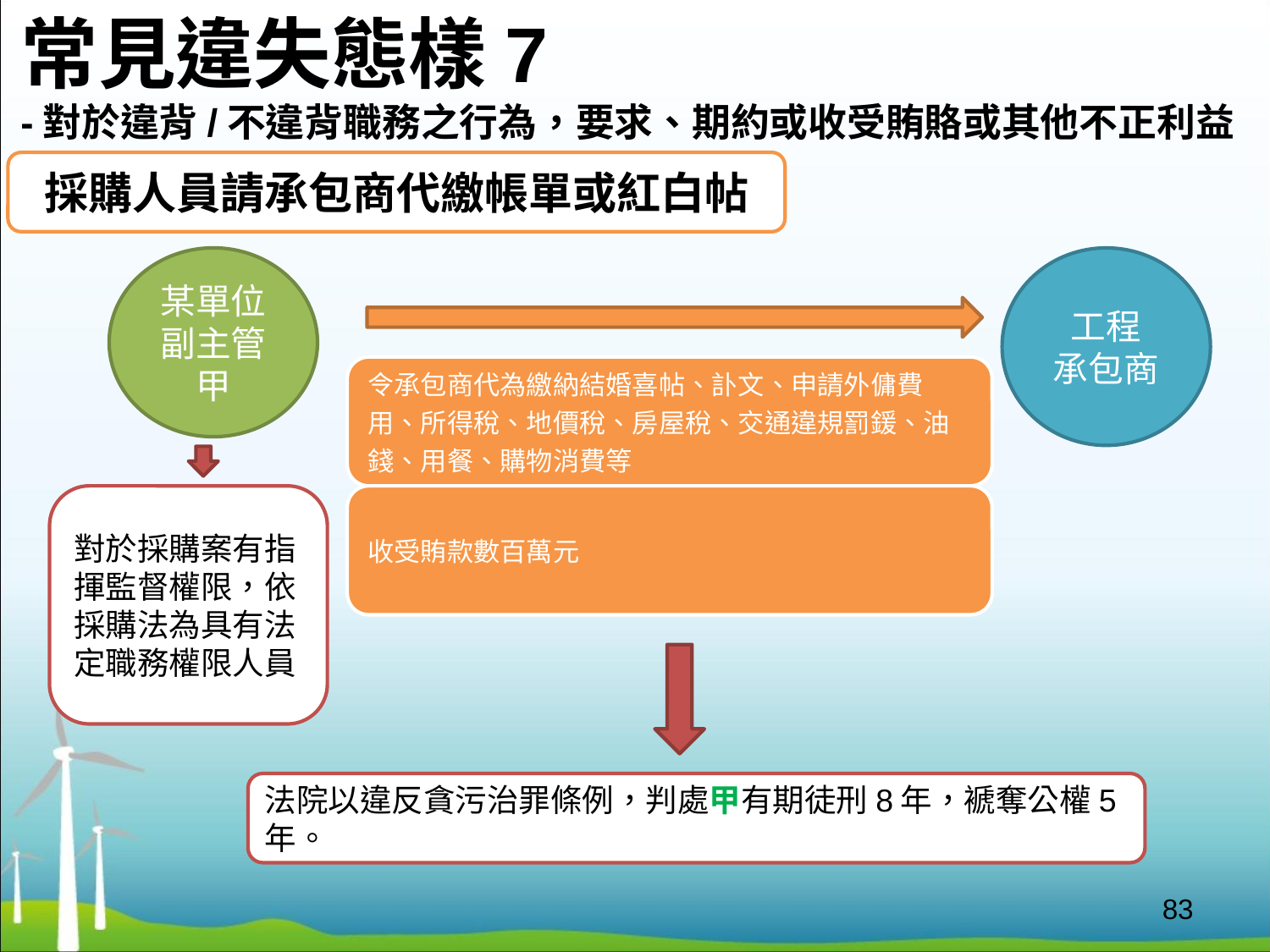

常見違失態樣7
-對於違背/不違背職務之行為，要求、期約或收受賄賂或其他不正利益

採購人員請承包商代繳帳單或紅白帖
某單位副主管甲
工程
承包商

令承包商代為繳納結婚喜帖、訃文、申請外傭費用、所得稅、地價稅、房屋稅、交通違規罰鍰、油錢、用餐、購物消費等
收受賄款數百萬元

對於採購案有指揮監督權限，依採購法為具有法定職務權限人員

法院以違反貪污治罪條例，判處甲有期徒刑8年，褫奪公權5年。
83